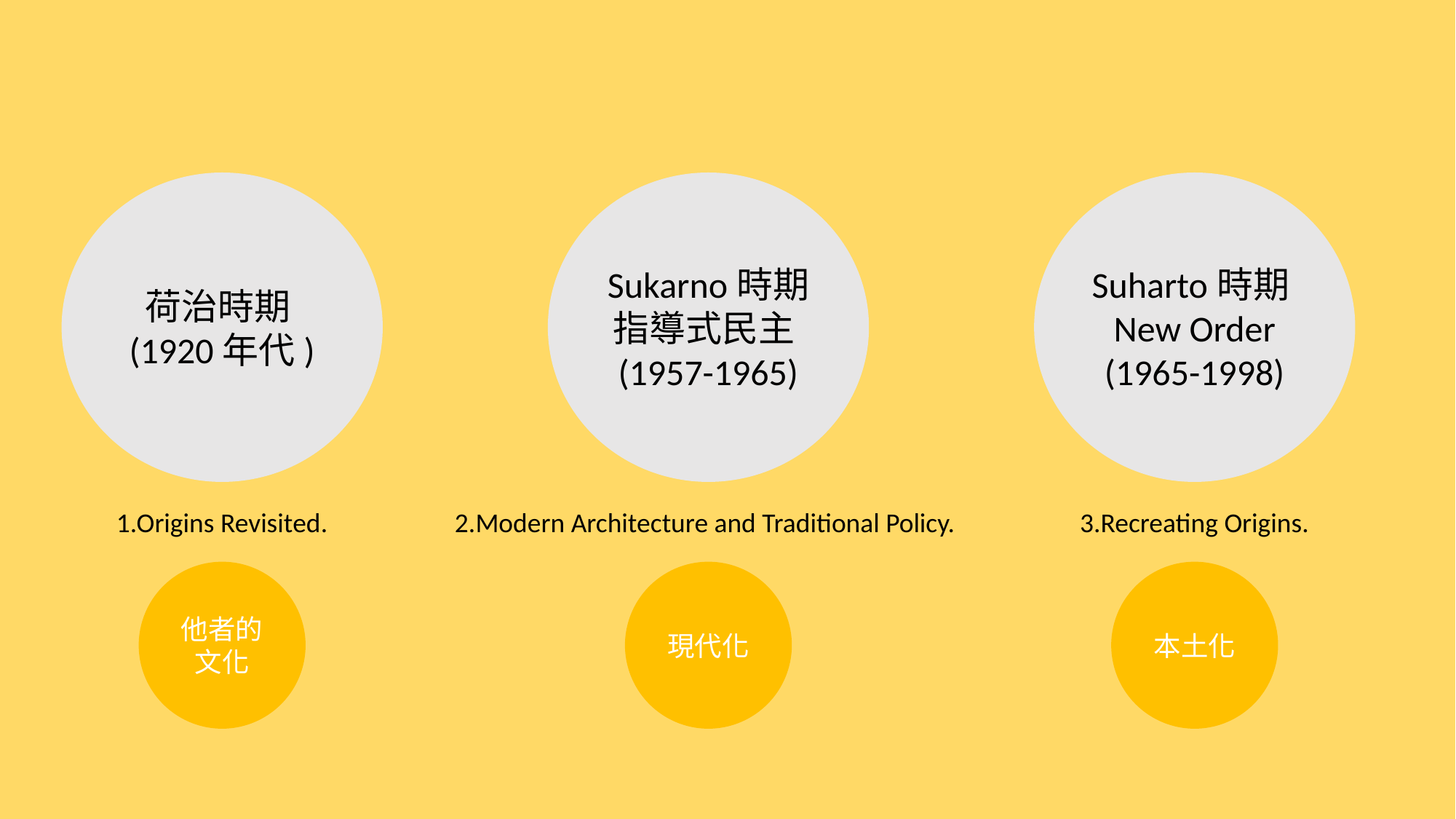

荷治時期(1920年代)
Sukarno時期
指導式民主(1957-1965)
Suharto時期New Order
(1965-1998)
1.Origins Revisited.
2.Modern Architecture and Traditional Policy.
3.Recreating Origins.
他者的文化
現代化
本土化